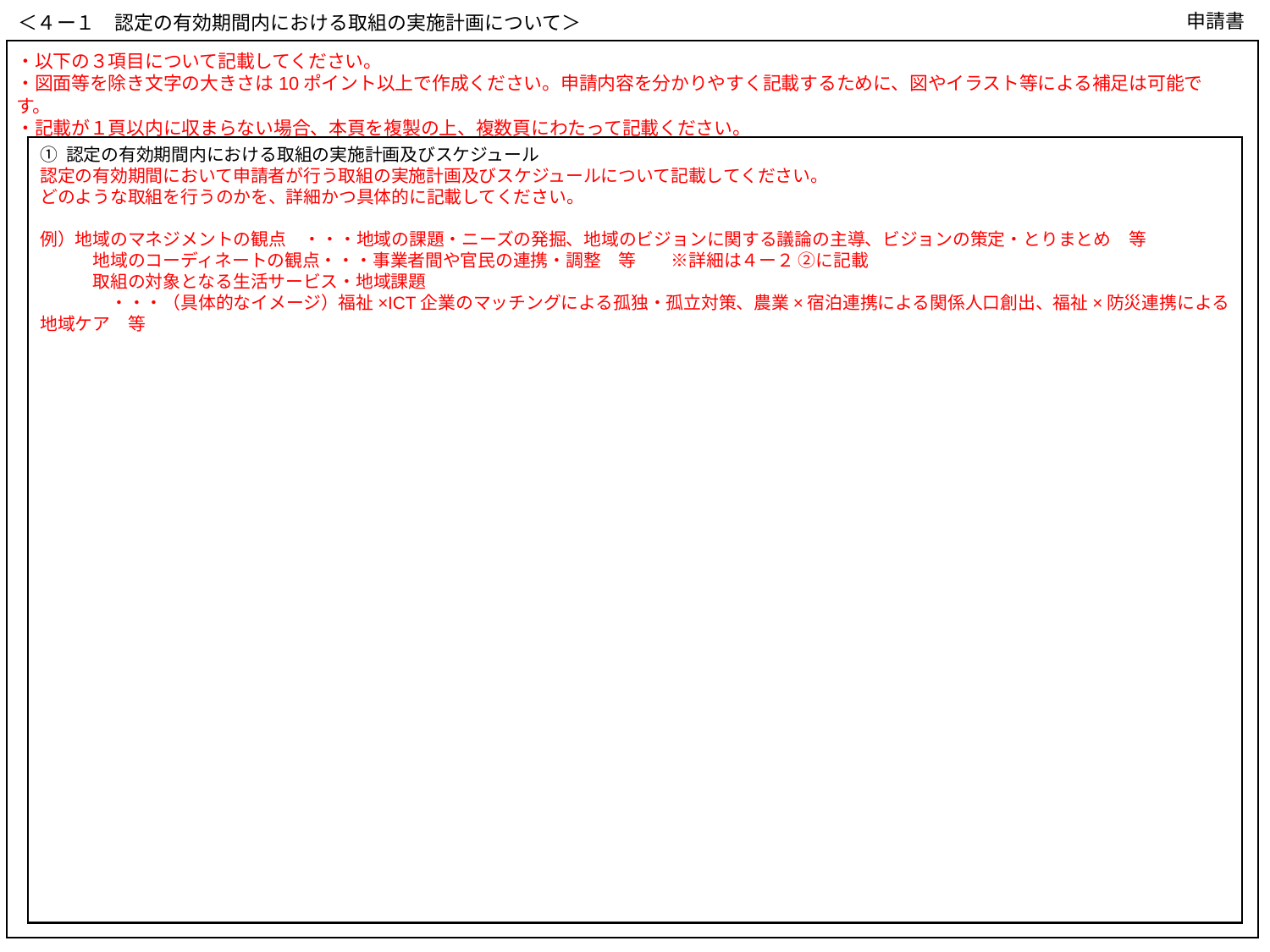

申請書
＜４ー１　認定の有効期間内における取組の実施計画について＞

・以下の３項目について記載してください。
・図面等を除き文字の大きさは10ポイント以上で作成ください。申請内容を分かりやすく記載するために、図やイラスト等による補足は可能です。
・記載が１頁以内に収まらない場合、本頁を複製の上、複数頁にわたって記載ください。
➀ 認定の有効期間内における取組の実施計画及びスケジュール
認定の有効期間において申請者が行う取組の実施計画及びスケジュールについて記載してください。
どのような取組を行うのかを、詳細かつ具体的に記載してください。

例）地域のマネジメントの観点　・・・地域の課題・ニーズの発掘、地域のビジョンに関する議論の主導、ビジョンの策定・とりまとめ　等
　　　地域のコーディネートの観点・・・事業者間や官民の連携・調整　等　　※詳細は４ー２ ②に記載
　　　取組の対象となる生活サービス・地域課題
　　　　・・・（具体的なイメージ）福祉×ICT企業のマッチングによる孤独・孤立対策、農業×宿泊連携による関係人口創出、福祉×防災連携による地域ケア　等